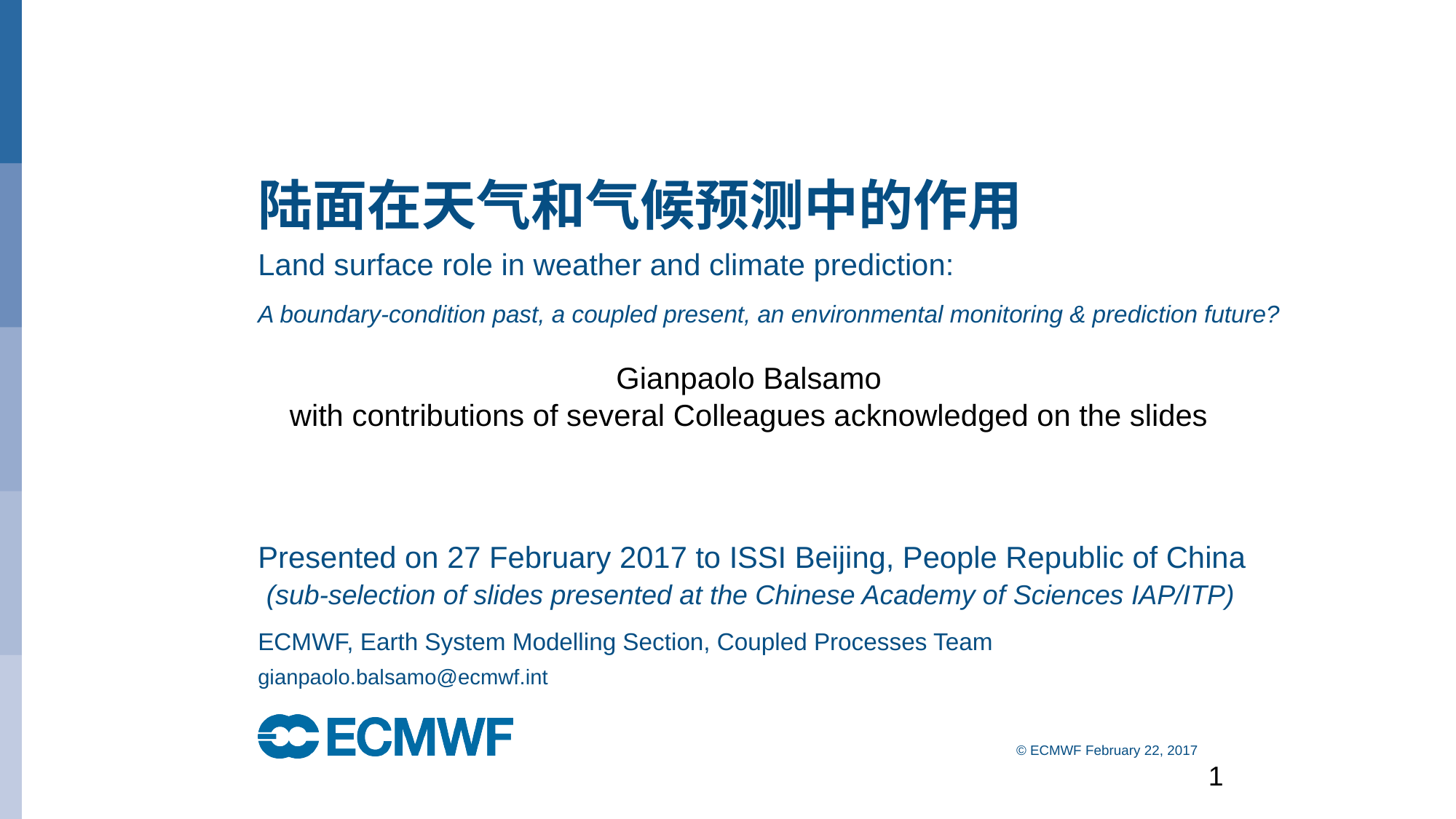

陆面在天气和气候预测中的作用
Land surface role in weather and climate prediction:
A boundary-condition past, a coupled present, an environmental monitoring & prediction future?

Gianpaolo Balsamo
with contributions of several Colleagues acknowledged on the slides

Presented on 27 February 2017 to ISSI Beijing, People Republic of China
 (sub-selection of slides presented at the Chinese Academy of Sciences IAP/ITP)
ECMWF, Earth System Modelling Section, Coupled Processes Team
gianpaolo.balsamo@ecmwf.int
1